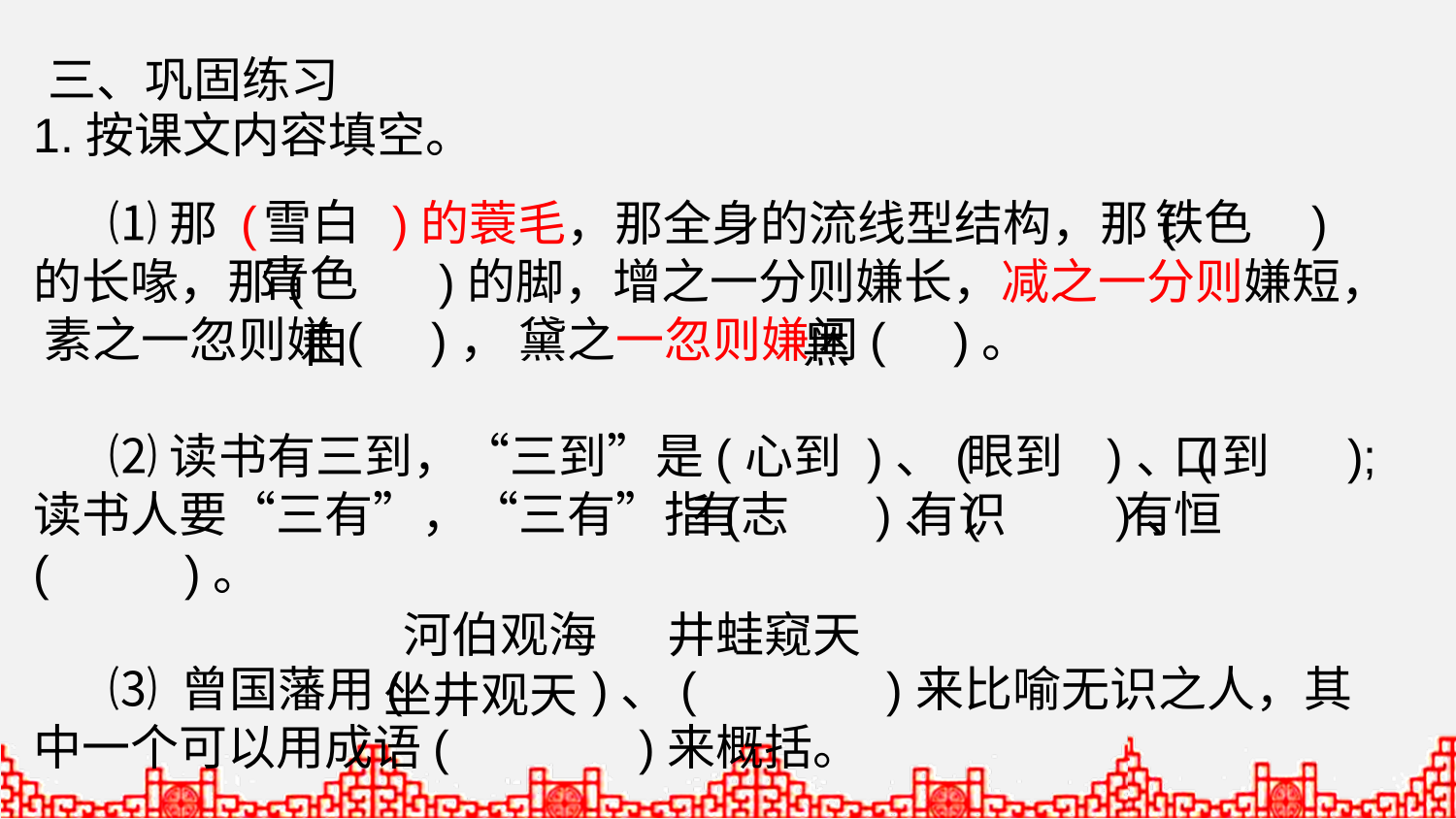

三、巩固练习
1.按课文内容填空。
铁色
雪白
       ⑴那 (          )的蓑毛，那全身的流线型结构，那(          )的长喙，那(          )的脚，增之一分则嫌长，减之一分则嫌短， 素之一忽则嫌(     )， 黛之一忽则嫌闲(     )。

       ⑵读书有三到，“三到”是(          )、(          )、(          );读书人要“三有”，“三有”指(          )、(          )、(          )。

       ⑶ 曾国藩用(              )、(              )来比喻无识之人，其中一个可以用成语(              )来概括。

青色
黑
白
心到
眼到
口到
有志
有识
有恒
河伯观海
井蛙窥天
坐井观天